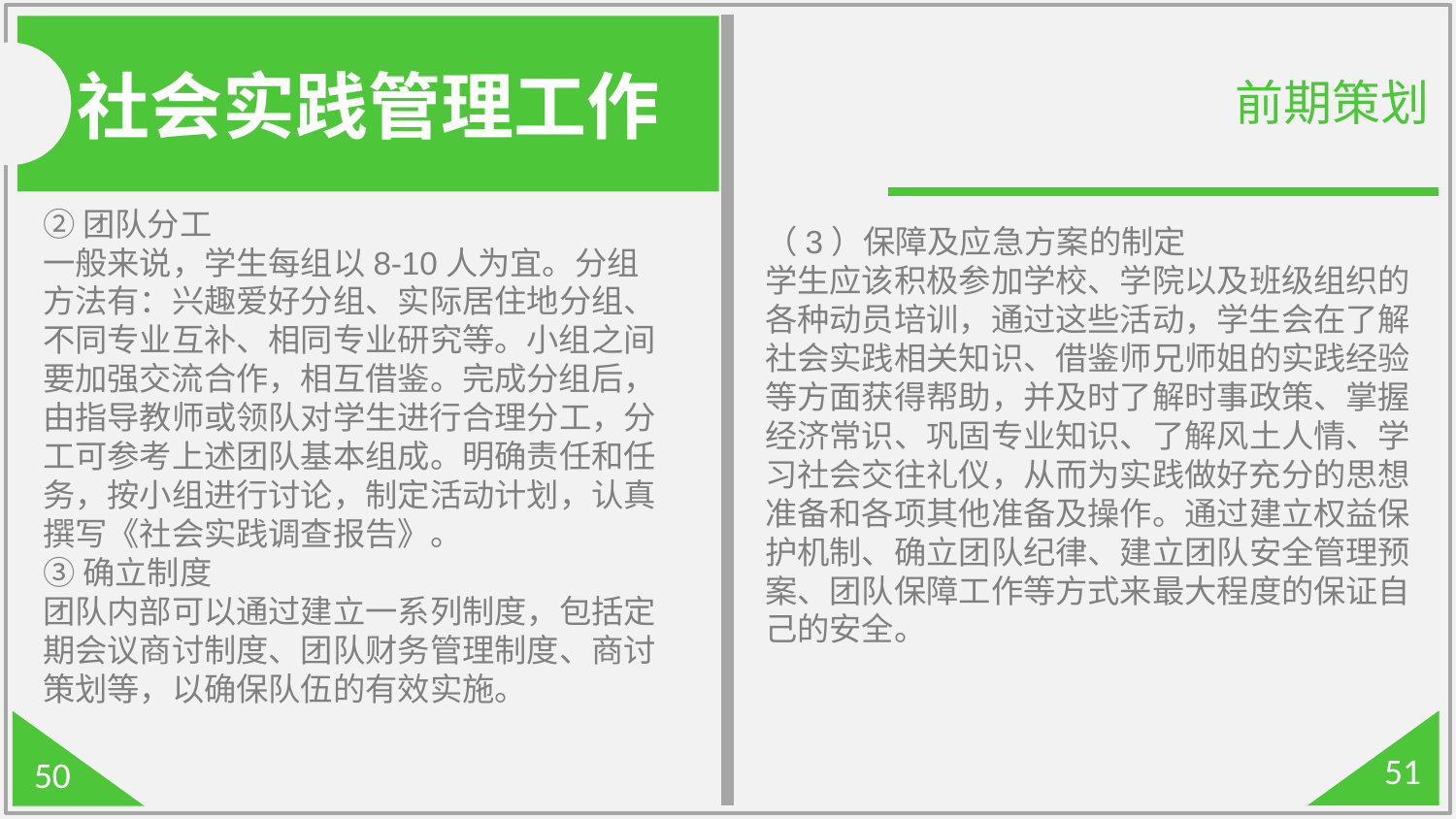

社会实践管理工作

前期策划

②团队分工
一般来说，学生每组以8-10人为宜。分组方法有：兴趣爱好分组、实际居住地分组、不同专业互补、相同专业研究等。小组之间要加强交流合作，相互借鉴。完成分组后，由指导教师或领队对学生进行合理分工，分工可参考上述团队基本组成。明确责任和任务，按小组进行讨论，制定活动计划，认真撰写《社会实践调查报告》。
③确立制度
团队内部可以通过建立一系列制度，包括定期会议商讨制度、团队财务管理制度、商讨策划等，以确保队伍的有效实施。

（3）保障及应急方案的制定
学生应该积极参加学校、学院以及班级组织的各种动员培训，通过这些活动，学生会在了解社会实践相关知识、借鉴师兄师姐的实践经验等方面获得帮助，并及时了解时事政策、掌握经济常识、巩固专业知识、了解风土人情、学习社会交往礼仪，从而为实践做好充分的思想准备和各项其他准备及操作。通过建立权益保护机制、确立团队纪律、建立团队安全管理预案、团队保障工作等方式来最大程度的保证自己的安全。

51
50